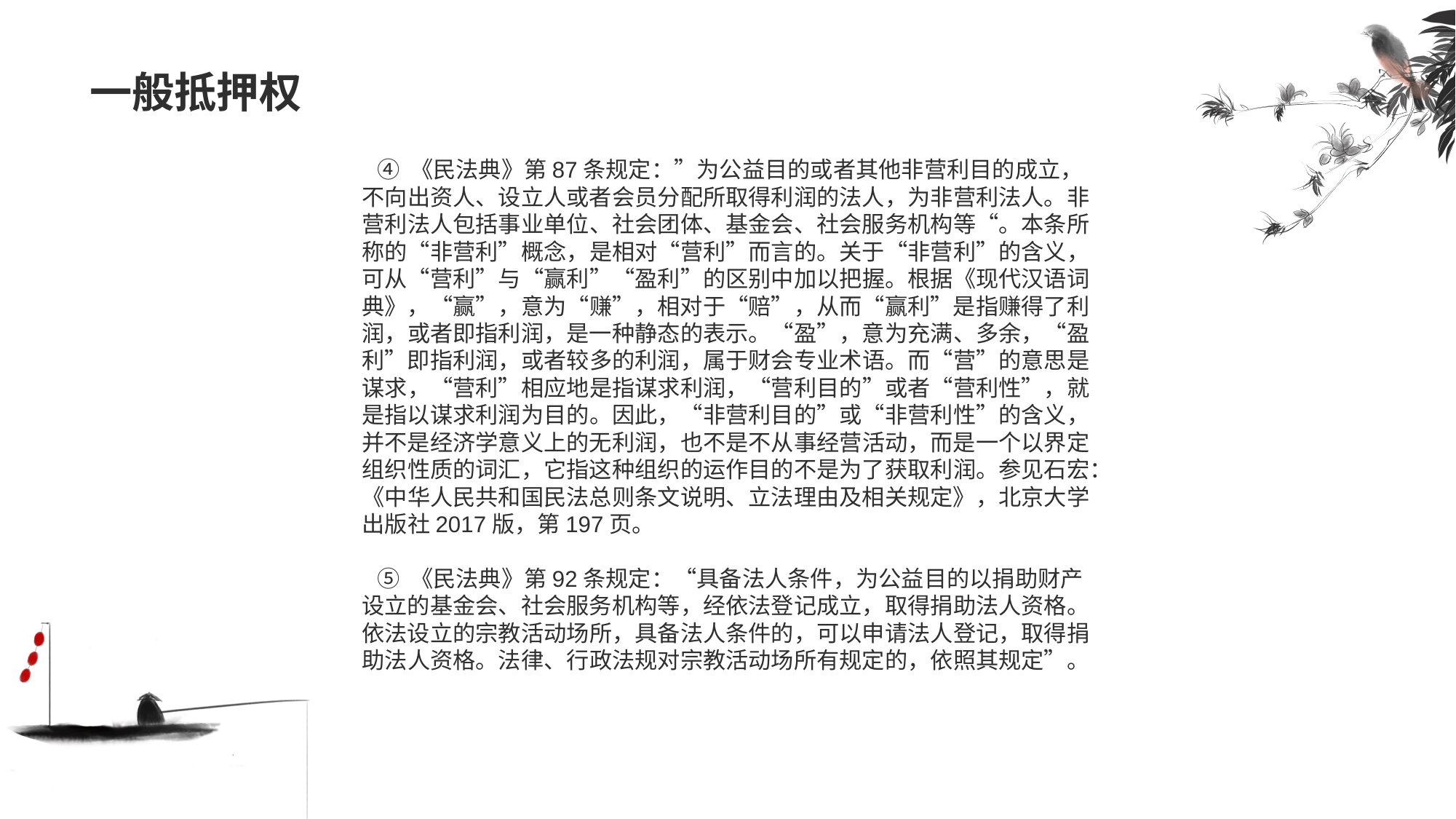

# 一般抵押权

   ④ 《民法典》第87条规定：”为公益目的或者其他非营利目的成立，不向出资人、设立人或者会员分配所取得利润的法人，为非营利法人。非营利法人包括事业单位、社会团体、基金会、社会服务机构等“。本条所称的“非营利”概念，是相对“营利”而言的。关于“非营利”的含义，可从“营利”与“赢利”“盈利”的区别中加以把握。根据《现代汉语词典》，“赢”，意为“赚”，相对于“赔”，从而“赢利”是指赚得了利润，或者即指利润，是一种静态的表示。“盈”，意为充满、多余，“盈利”即指利润，或者较多的利润，属于财会专业术语。而“营”的意思是谋求，“营利”相应地是指谋求利润，“营利目的”或者“营利性”，就是指以谋求利润为目的。因此，“非营利目的”或“非营利性”的含义，并不是经济学意义上的无利润，也不是不从事经营活动，而是一个以界定组织性质的词汇，它指这种组织的运作目的不是为了获取利润。参见石宏：《中华人民共和国民法总则条文说明、立法理由及相关规定》，北京大学出版社2017版，第197页。

   ⑤ 《民法典》第92条规定：“具备法人条件，为公益目的以捐助财产设立的基金会、社会服务机构等，经依法登记成立，取得捐助法人资格。依法设立的宗教活动场所，具备法人条件的，可以申请法人登记，取得捐助法人资格。法律、行政法规对宗教活动场所有规定的，依照其规定”。
99